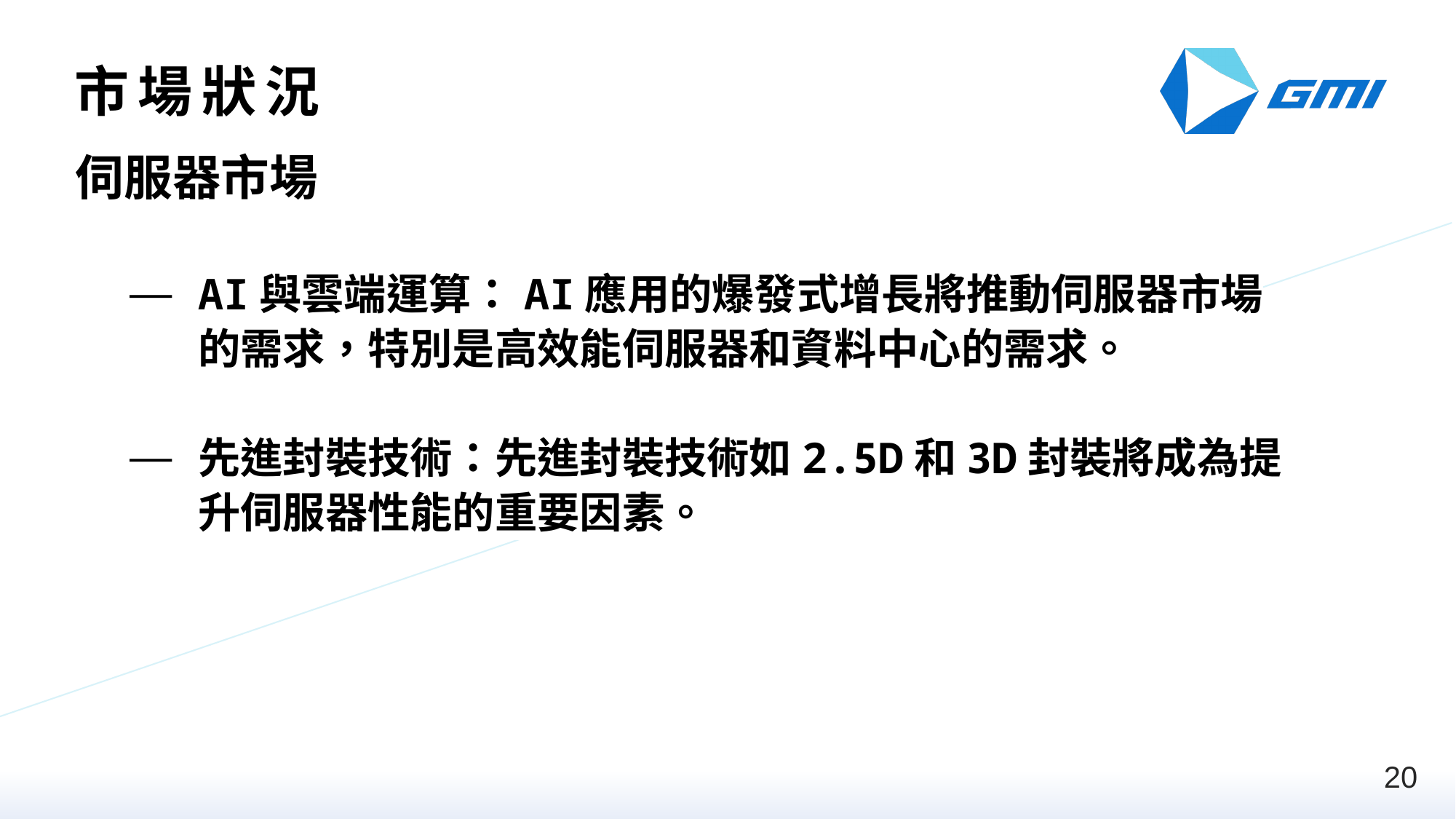

市場狀況
伺服器市場

AI與雲端運算：AI應用的爆發式增長將推動伺服器市場的需求，特別是高效能伺服器和資料中心的需求。

先進封裝技術：先進封裝技術如2.5D和3D封裝將成為提升伺服器性能的重要因素。
20